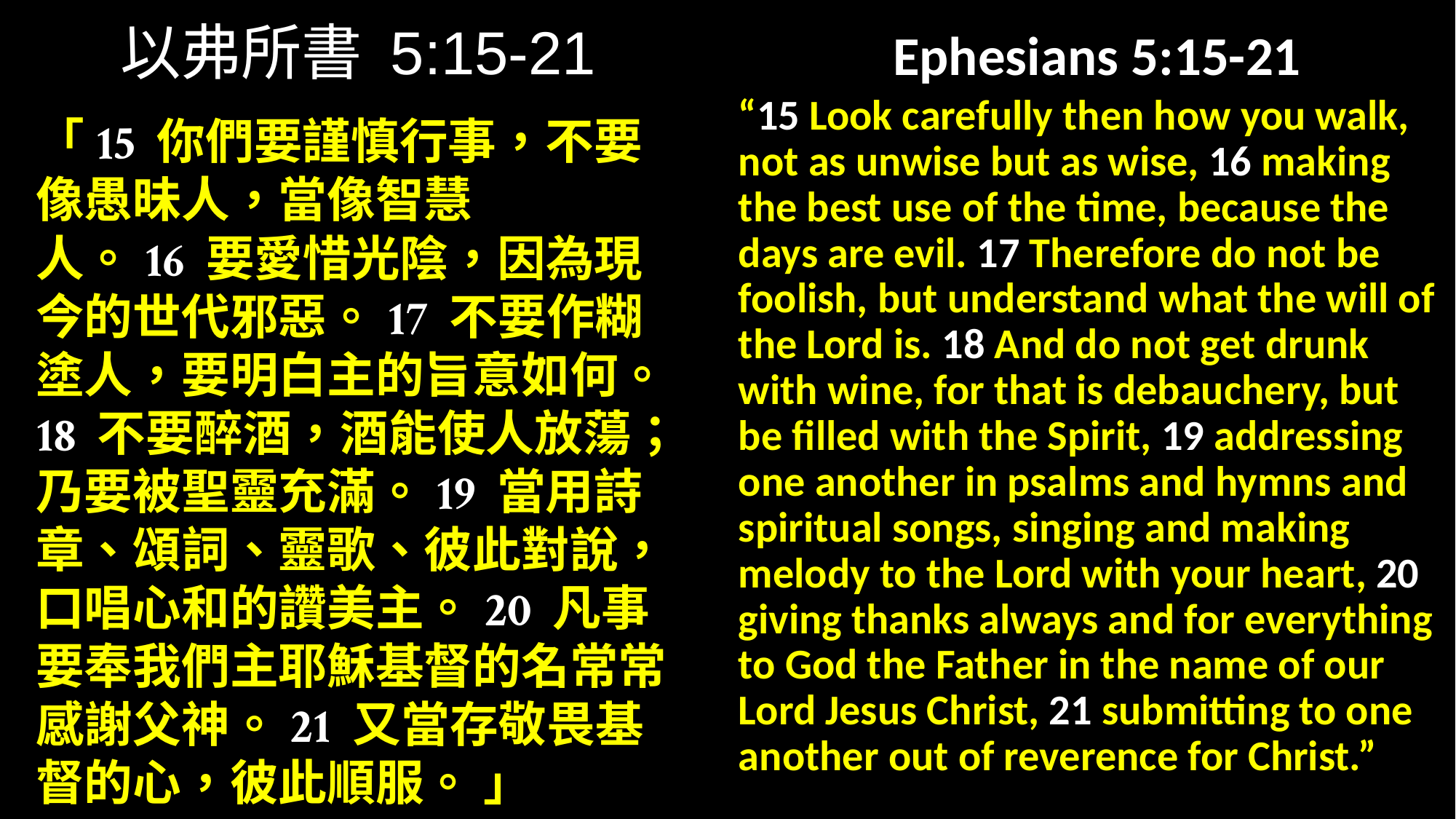

# 以弗所書 5:15-21
Ephesians 5:15-21
“15 Look carefully then how you walk, not as unwise but as wise, 16 making the best use of the time, because the days are evil. 17 Therefore do not be foolish, but understand what the will of the Lord is. 18 And do not get drunk with wine, for that is debauchery, but be filled with the Spirit, 19 addressing one another in psalms and hymns and spiritual songs, singing and making melody to the Lord with your heart, 20 giving thanks always and for everything to God the Father in the name of our Lord Jesus Christ, 21 submitting to one another out of reverence for Christ.”

「15 你們要謹慎行事，不要像愚昧人，當像智慧人。16 要愛惜光陰，因為現今的世代邪惡。17 不要作糊塗人，要明白主的旨意如何。18 不要醉酒，酒能使人放蕩；乃要被聖靈充滿。19 當用詩章、頌詞、靈歌、彼此對說，口唱心和的讚美主。20 凡事要奉我們主耶穌基督的名常常感謝父神。21 又當存敬畏基督的心，彼此順服。 」